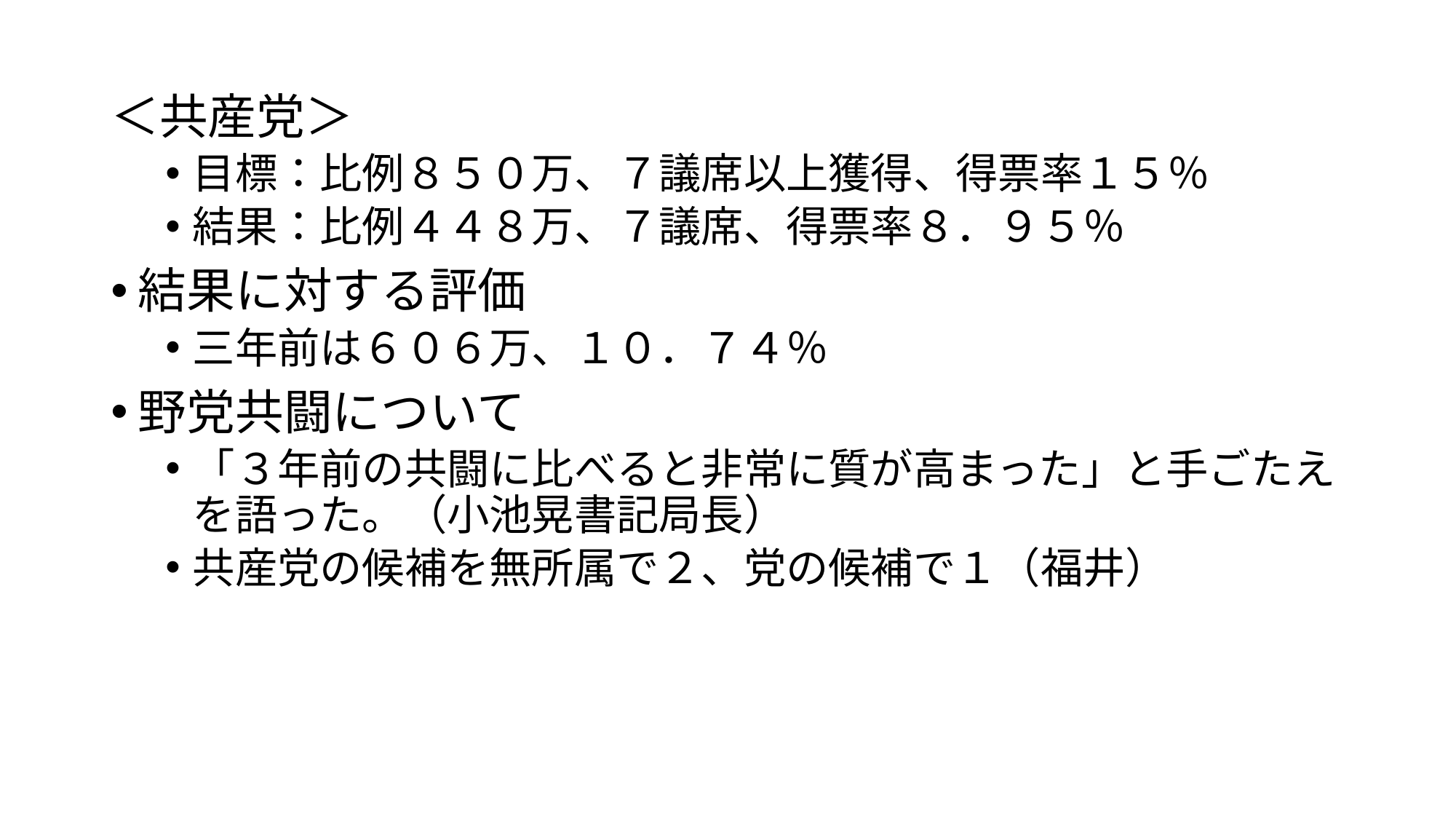

＜共産党＞
目標：比例８５０万、７議席以上獲得、得票率１５％
結果：比例４４８万、７議席、得票率８．９５％
結果に対する評価
三年前は６０６万、１０．７４％
野党共闘について
「３年前の共闘に比べると非常に質が高まった」と手ごたえを語った。（小池晃書記局長）
共産党の候補を無所属で２、党の候補で１（福井）